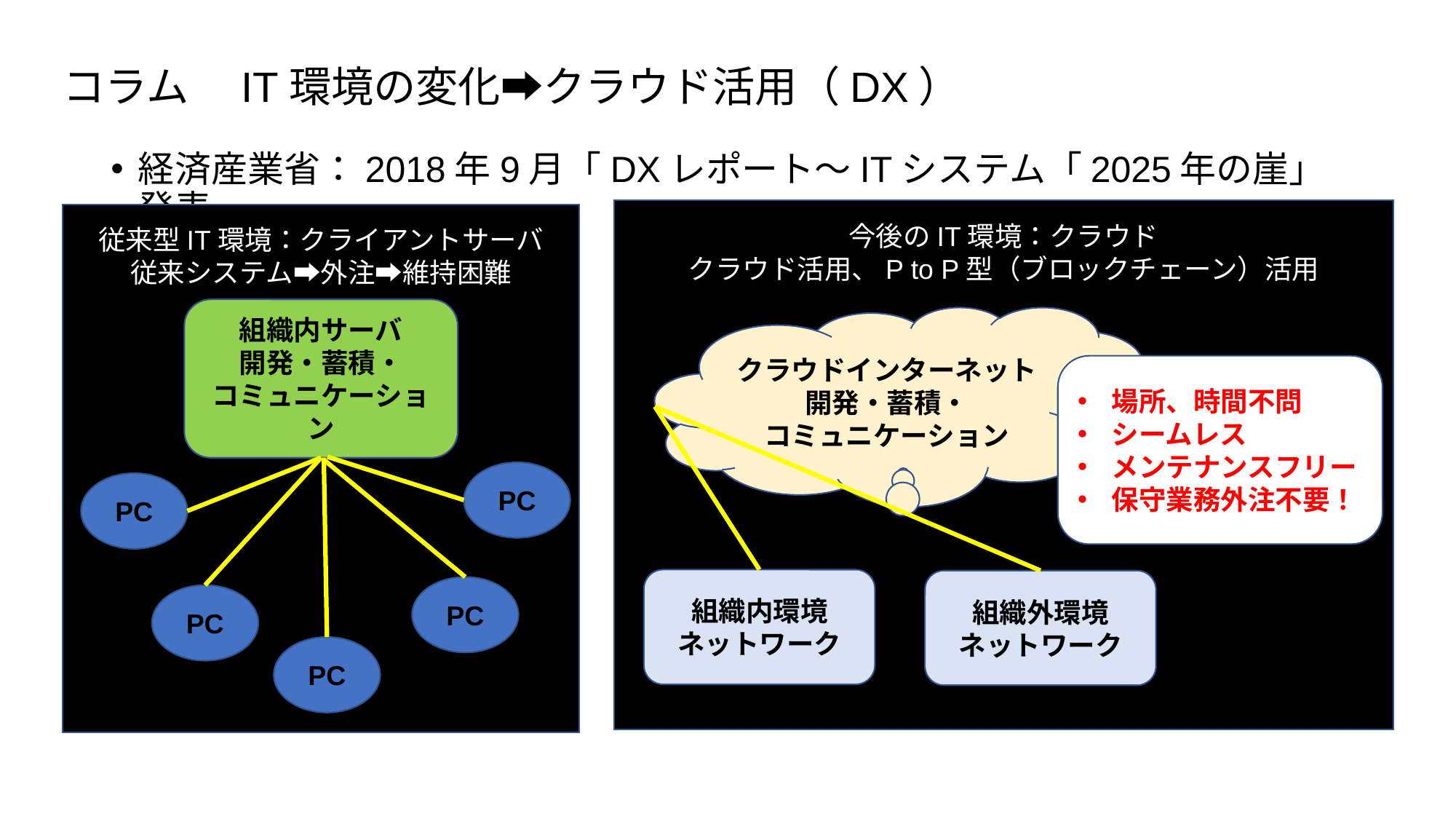

# コラム　IT環境の変化➡クラウド活用（DX）
経済産業省：2018年9月「DXレポート～ITシステム「2025年の崖」発表
今後のIT環境：クラウド
クラウド活用、P to P型（ブロックチェーン）活用

従来型IT環境：クライアントサーバ
従来システム➡外注➡維持困難

組織内サーバ
開発・蓄積・
コミュニケーション
PC
PC
PC
PC
PC
クラウドインターネット
開発・蓄積・
コミュニケーション
場所、時間不問
シームレス
メンテナンスフリー
保守業務外注不要！
組織内環境
ネットワーク
組織外環境
ネットワーク